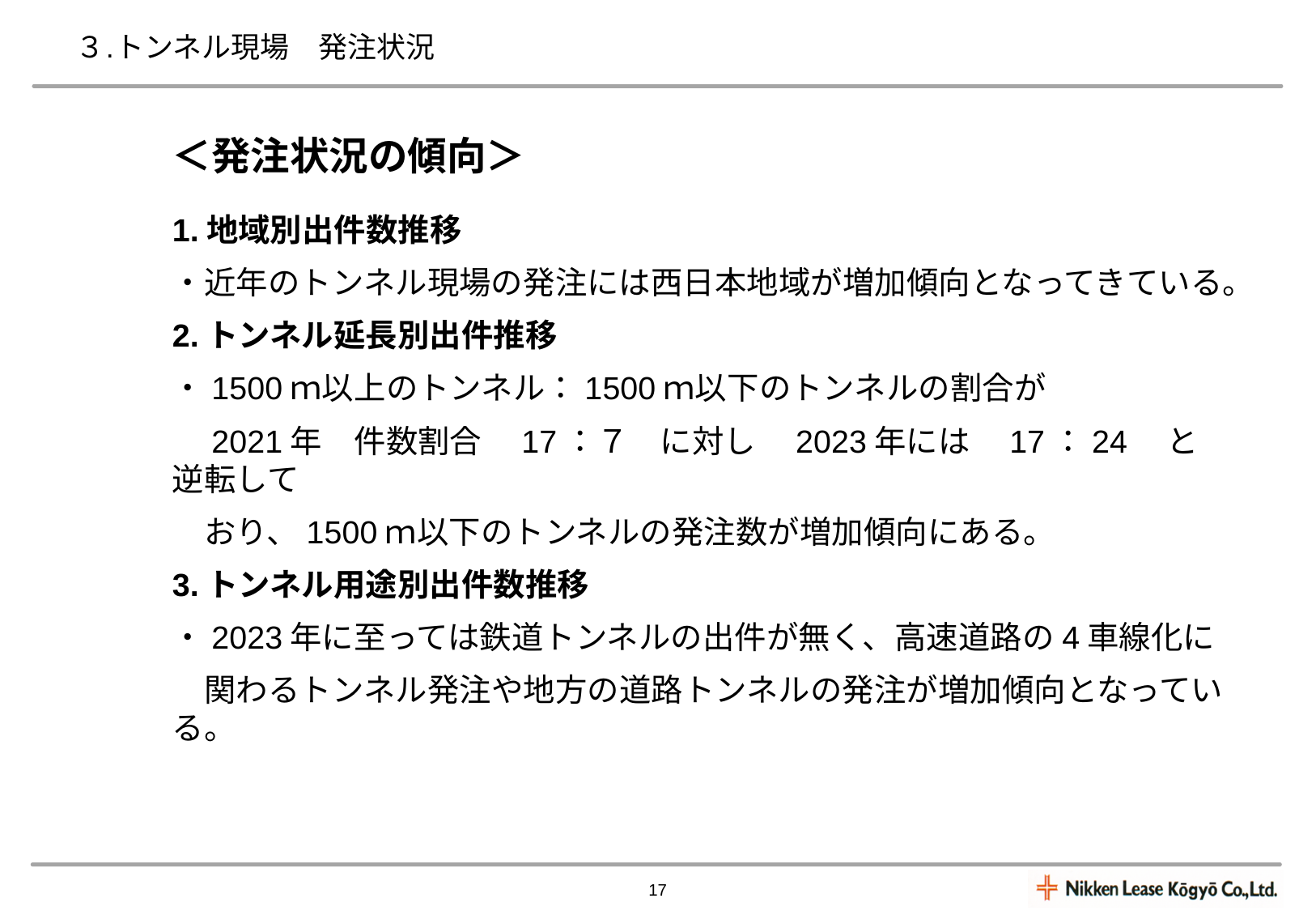

３.トンネル現場　発注状況
＜発注状況の傾向＞
1.地域別出件数推移
・近年のトンネル現場の発注には西日本地域が増加傾向となってきている。
2.トンネル延長別出件推移
・1500ｍ以上のトンネル：1500ｍ以下のトンネルの割合が
　2021年　件数割合　17：７　に対し　2023年には　17：24　と逆転して
　おり、1500ｍ以下のトンネルの発注数が増加傾向にある。
3.トンネル用途別出件数推移
・2023年に至っては鉄道トンネルの出件が無く、高速道路の4車線化に
　関わるトンネル発注や地方の道路トンネルの発注が増加傾向となっている。
17